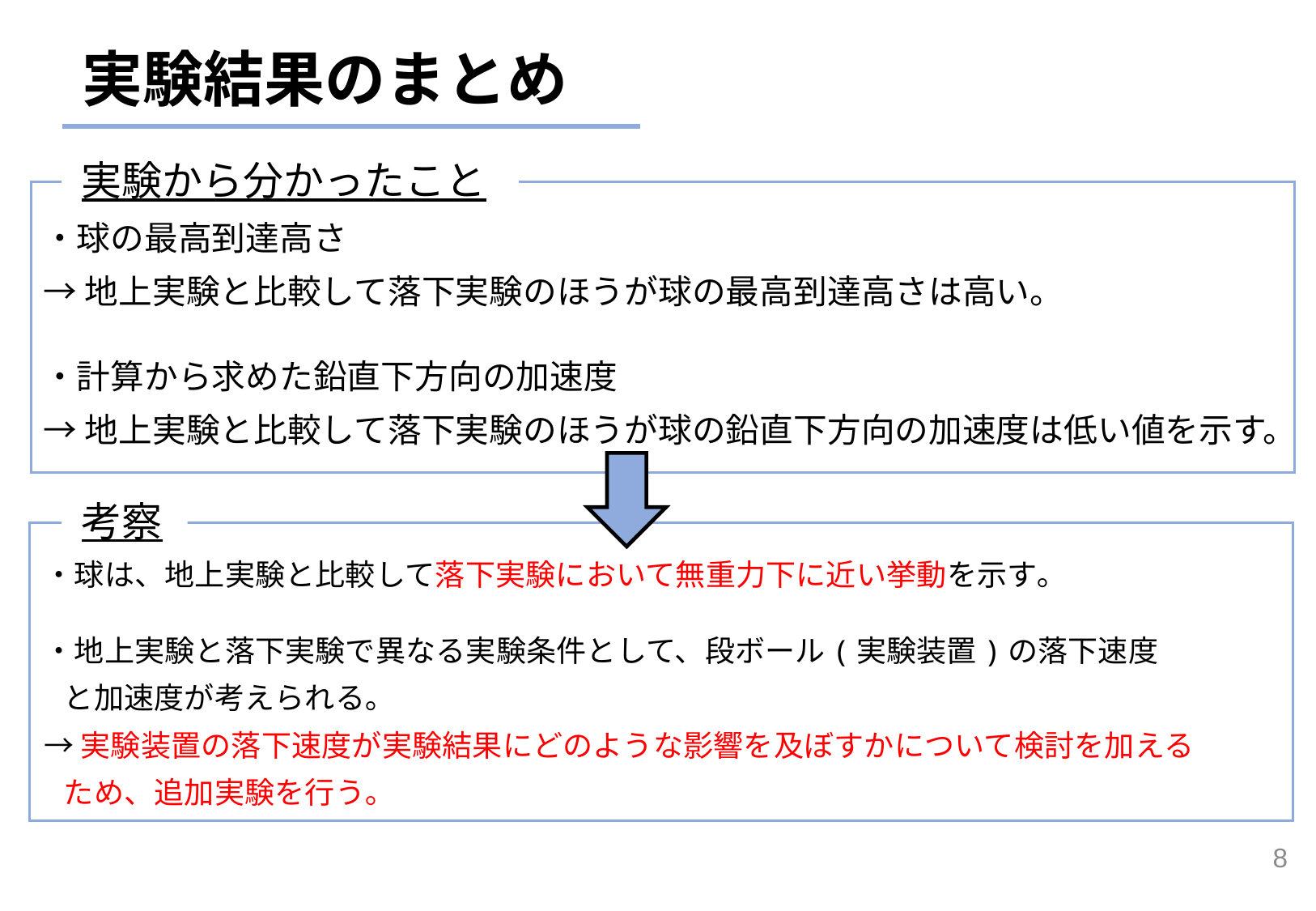

実験結果のまとめ

実験から分かったこと

・球の最高到達高さ
→地上実験と比較して落下実験のほうが球の最高到達高さは高い。

・計算から求めた鉛直下方向の加速度
→地上実験と比較して落下実験のほうが球の鉛直下方向の加速度は低い値を示す。

考察

・球は、地上実験と比較して落下実験において無重力下に近い挙動を示す｡

・地上実験と落下実験で異なる実験条件として、段ボール(実験装置)の落下速度
  と加速度が考えられる｡
→実験装置の落下速度が実験結果にどのような影響を及ぼすかについて検討を加える
  ため、追加実験を行う｡
8